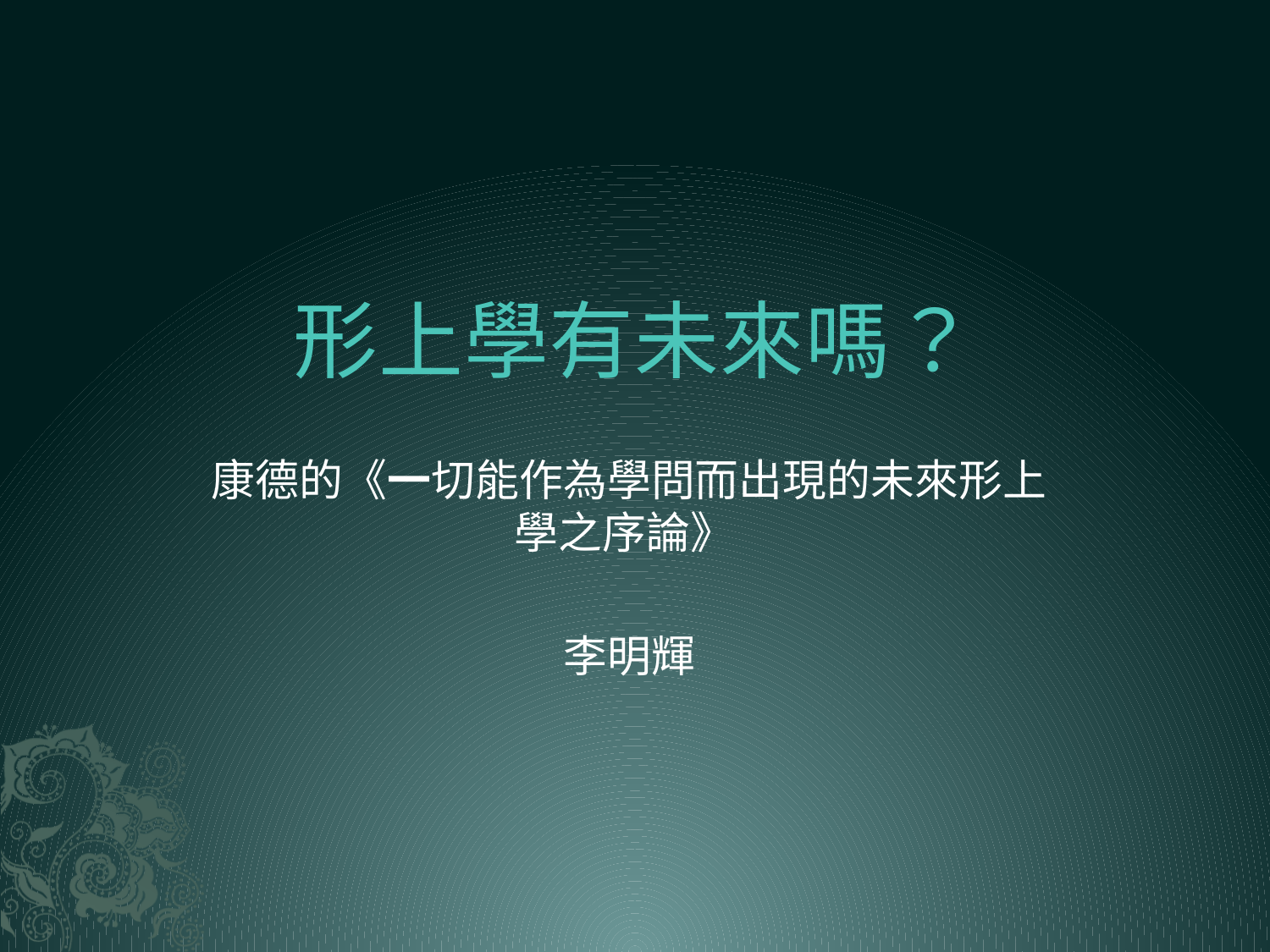

# 形上學有未來嗎？
康德的《一切能作為學問而出現的未來形上學之序論》

李明輝